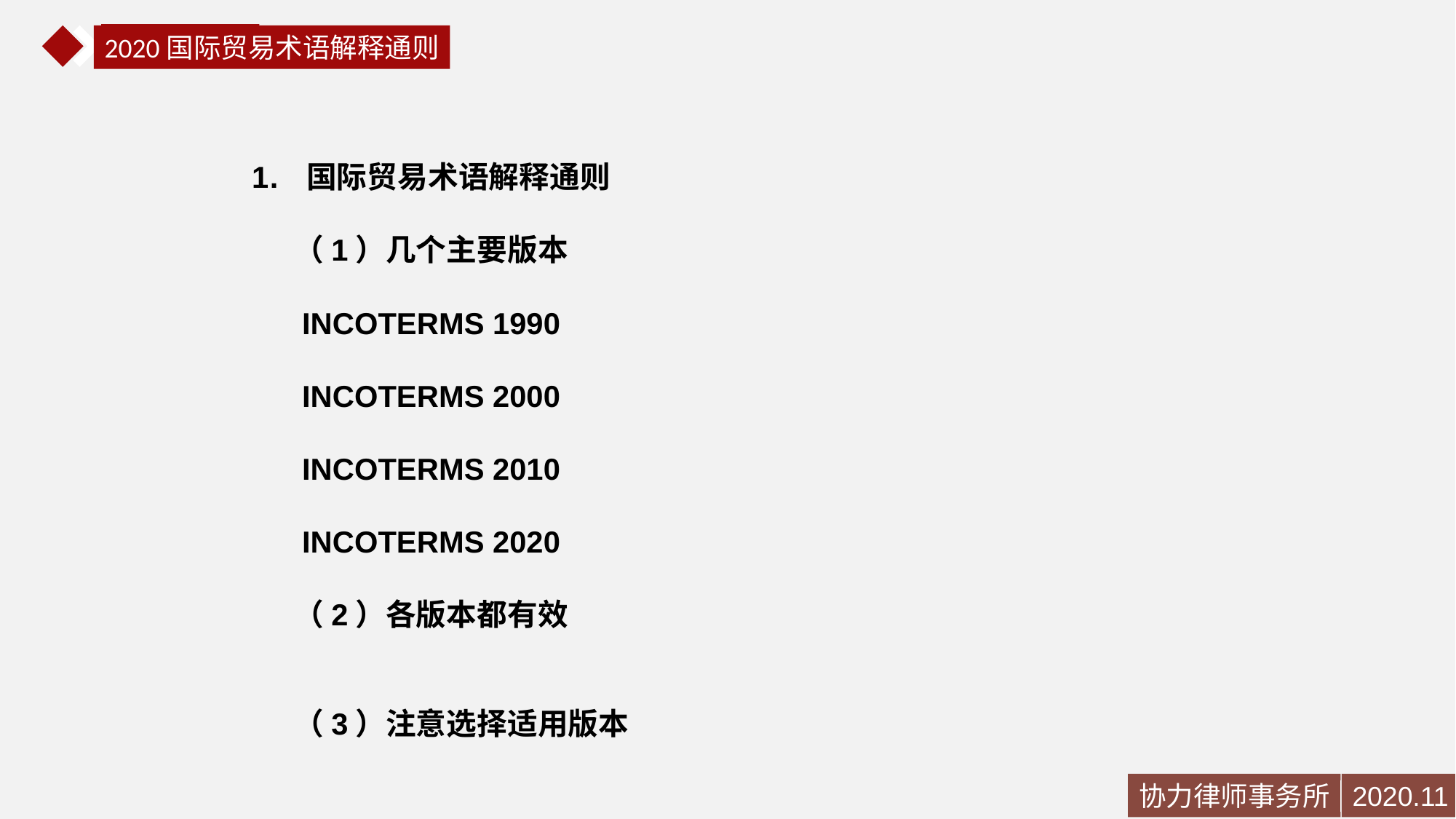

国际贸易法

2020国际贸易术语解释通则

国际贸易术语解释通则

     （1）几个主要版本

      INCOTERMS 1990

      INCOTERMS 2000

      INCOTERMS 2010

      INCOTERMS 2020

     （2）各版本都有效

     （3）注意选择适用版本

协力律师事务所
2020.11